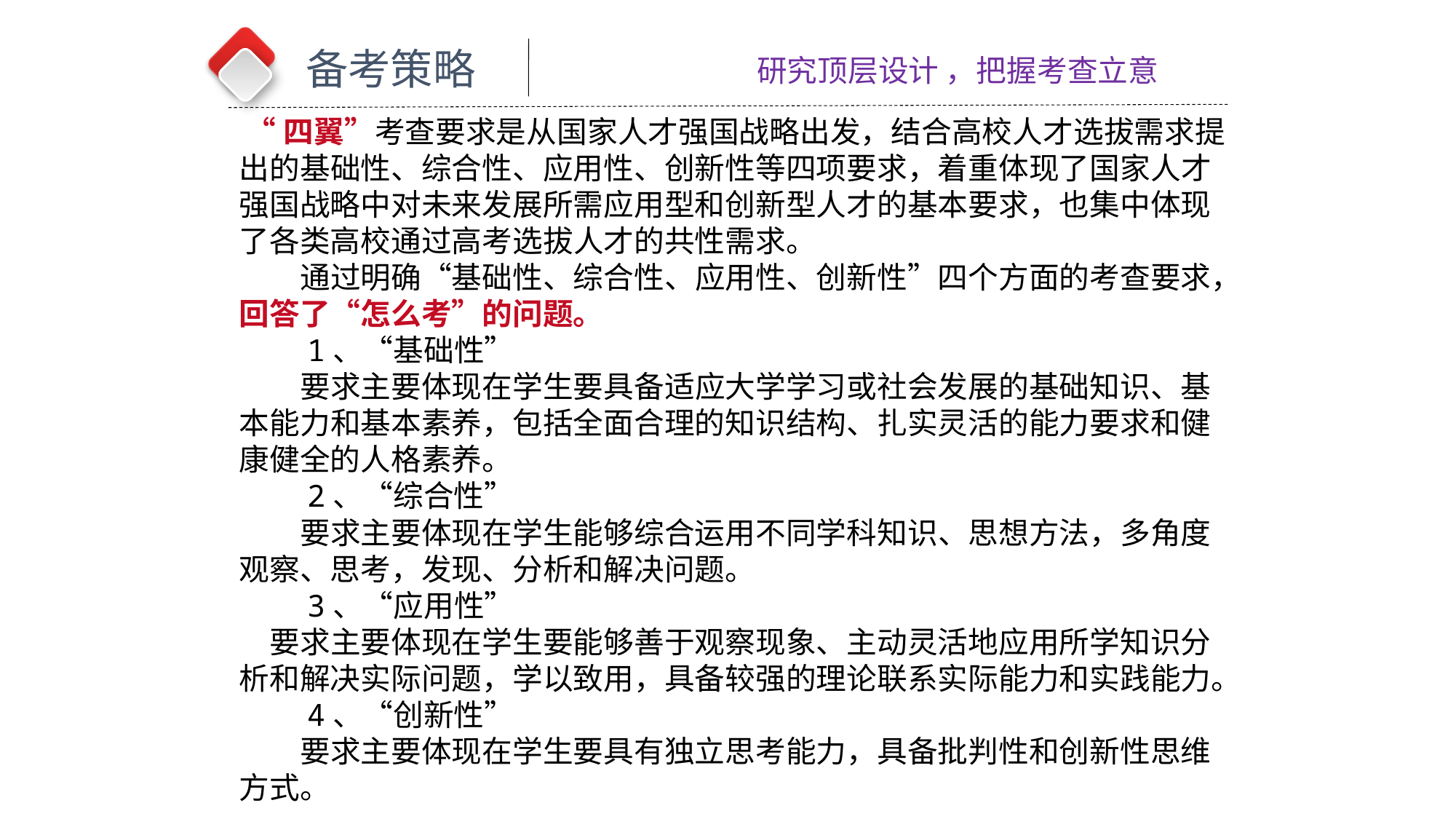

备考策略
研究顶层设计 ，把握考查立意

 “四翼”考查要求是从国家人才强国战略出发，结合高校人才选拔需求提出的基础性、综合性、应用性、创新性等四项要求，着重体现了国家人才强国战略中对未来发展所需应用型和创新型人才的基本要求，也集中体现了各类高校通过高考选拔人才的共性需求。
　　通过明确“基础性、综合性、应用性、创新性”四个方面的考查要求，回答了“怎么考”的问题。
　　1、“基础性”
　　要求主要体现在学生要具备适应大学学习或社会发展的基础知识、基本能力和基本素养，包括全面合理的知识结构、扎实灵活的能力要求和健康健全的人格素养。
　　2、“综合性”
　　要求主要体现在学生能够综合运用不同学科知识、思想方法，多角度观察、思考，发现、分析和解决问题。
　　3、“应用性”
　要求主要体现在学生要能够善于观察现象、主动灵活地应用所学知识分析和解决实际问题，学以致用，具备较强的理论联系实际能力和实践能力。
　　4、“创新性”
　　要求主要体现在学生要具有独立思考能力，具备批判性和创新性思维方式。